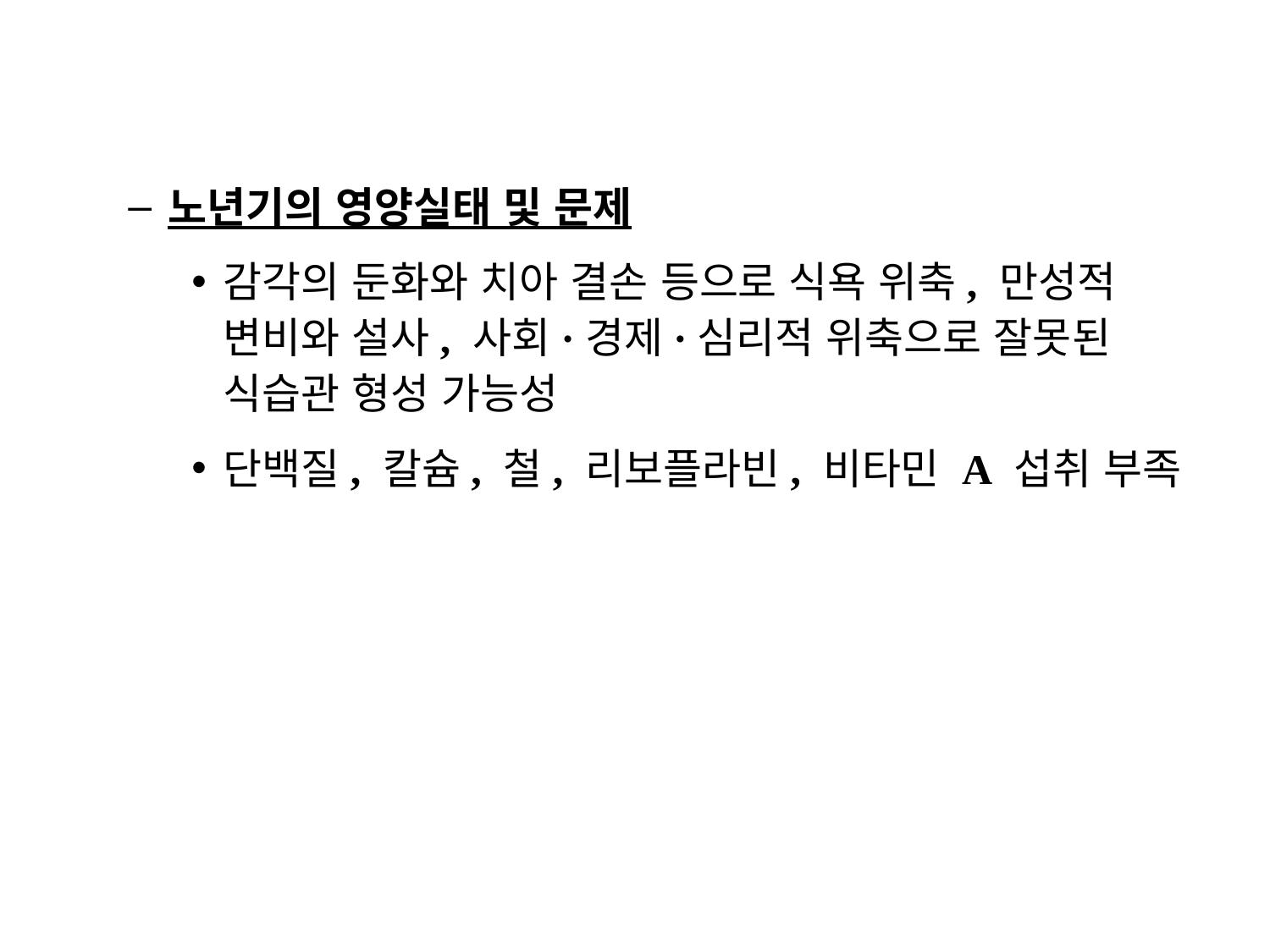

노년기의 영양실태 및 문제
감각의 둔화와 치아 결손 등으로 식욕 위축, 만성적 변비와 설사, 사회·경제·심리적 위축으로 잘못된 식습관 형성 가능성
단백질, 칼슘, 철, 리보플라빈, 비타민 A 섭취 부족